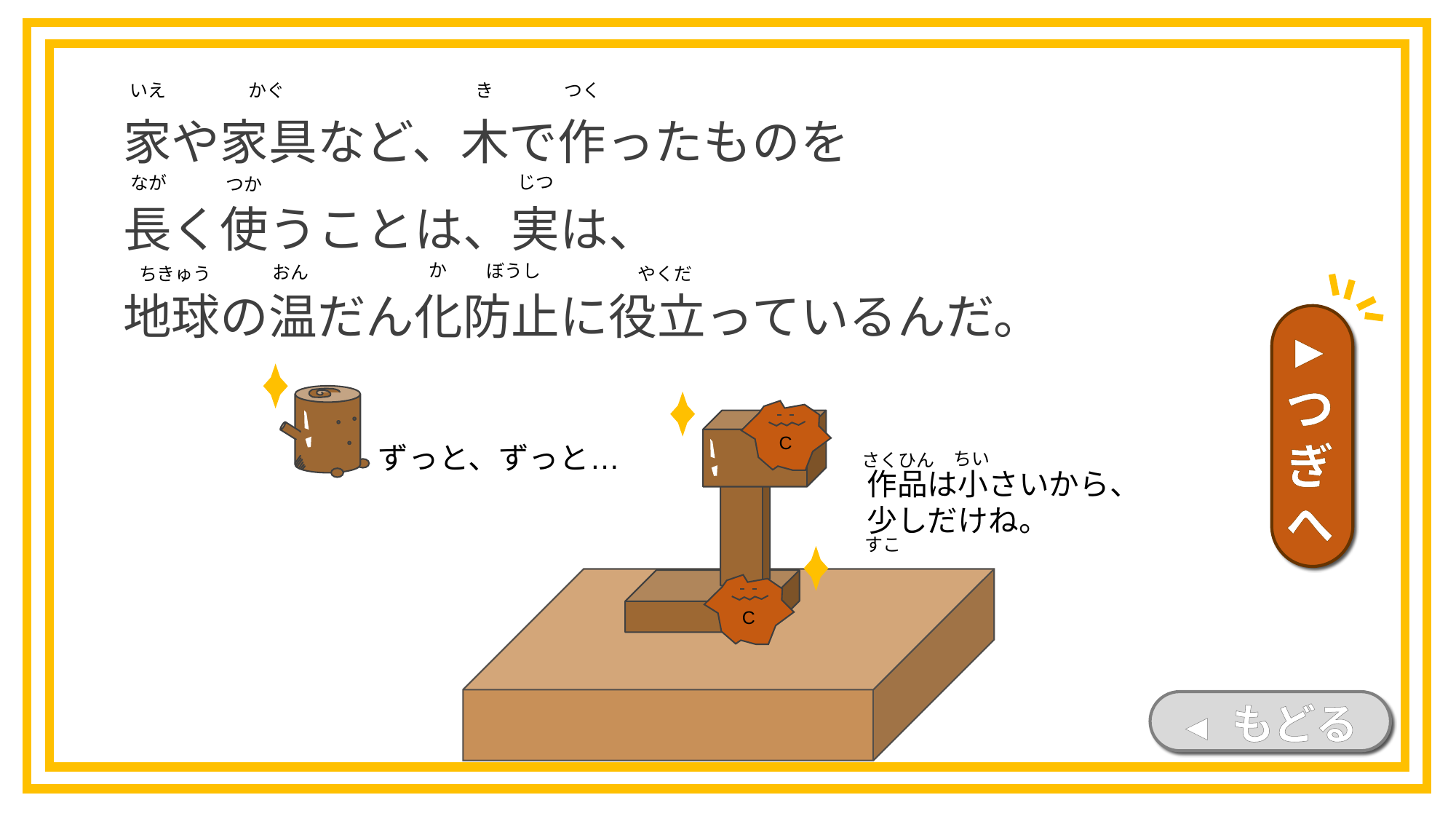

かぐ
き
つく
いえ
家や家具など、木で作ったものを
長く使うことは、実は、
地球の温だん化防止に役立っているんだ。
じつ
なが
つか
か
ぼうし
おん
やくだ
ちきゅう
►つぎへ

C

ずっと、ずっと…

ちい
さくひん
作品は小さいから、
少しだけね。
すこ

C
ちい
◄ もどる